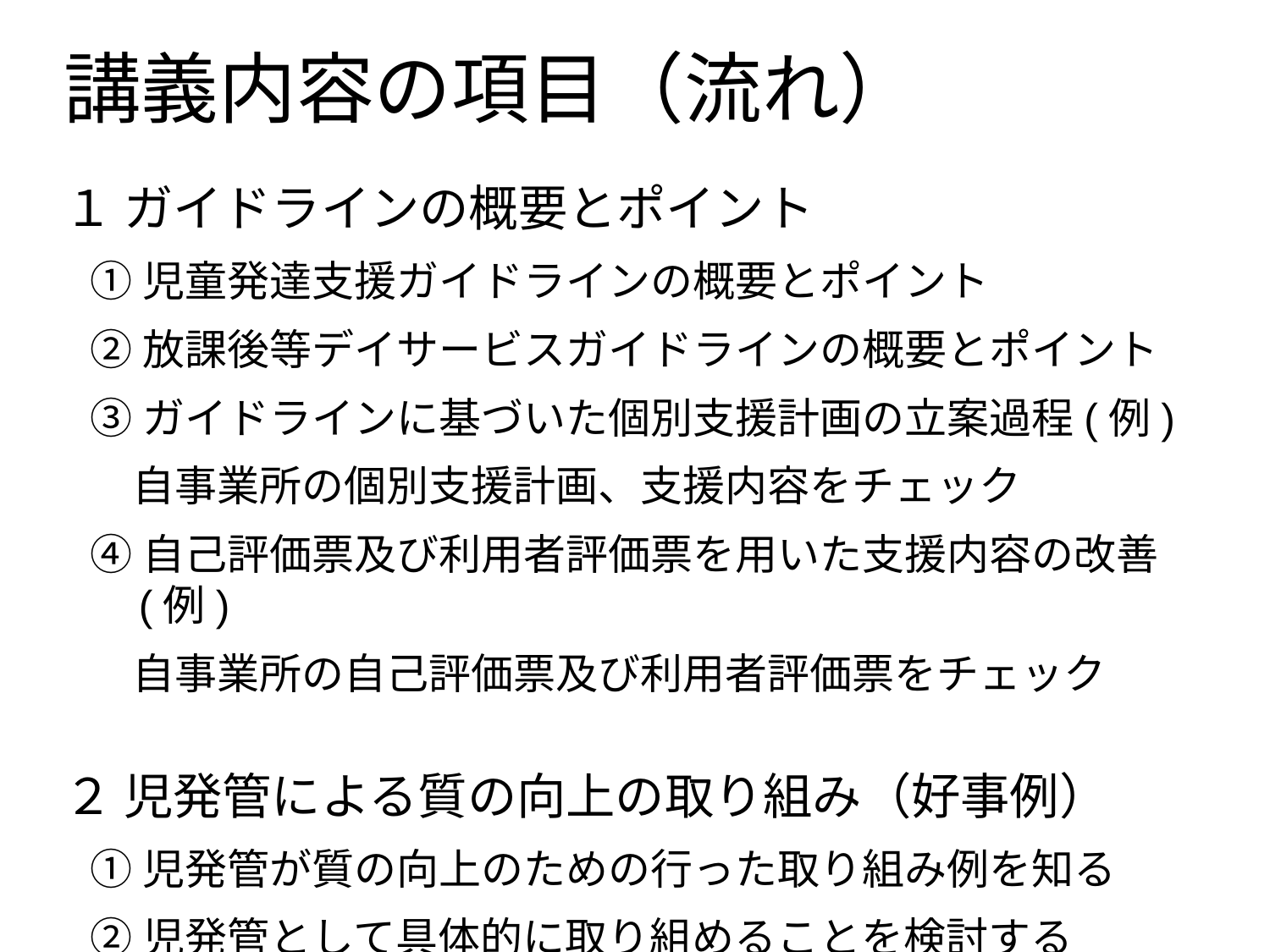

# 講義内容の項目（流れ）
１ ガイドラインの概要とポイント
①児童発達支援ガイドラインの概要とポイント
②放課後等デイサービスガイドラインの概要とポイント
③ガイドラインに基づいた個別支援計画の立案過程(例)
　自事業所の個別支援計画、支援内容をチェック
④自己評価票及び利用者評価票を用いた支援内容の改善(例)
　自事業所の自己評価票及び利用者評価票をチェック

２ 児発管による質の向上の取り組み（好事例）
①児発管が質の向上のための行った取り組み例を知る
②児発管として具体的に取り組めることを検討する